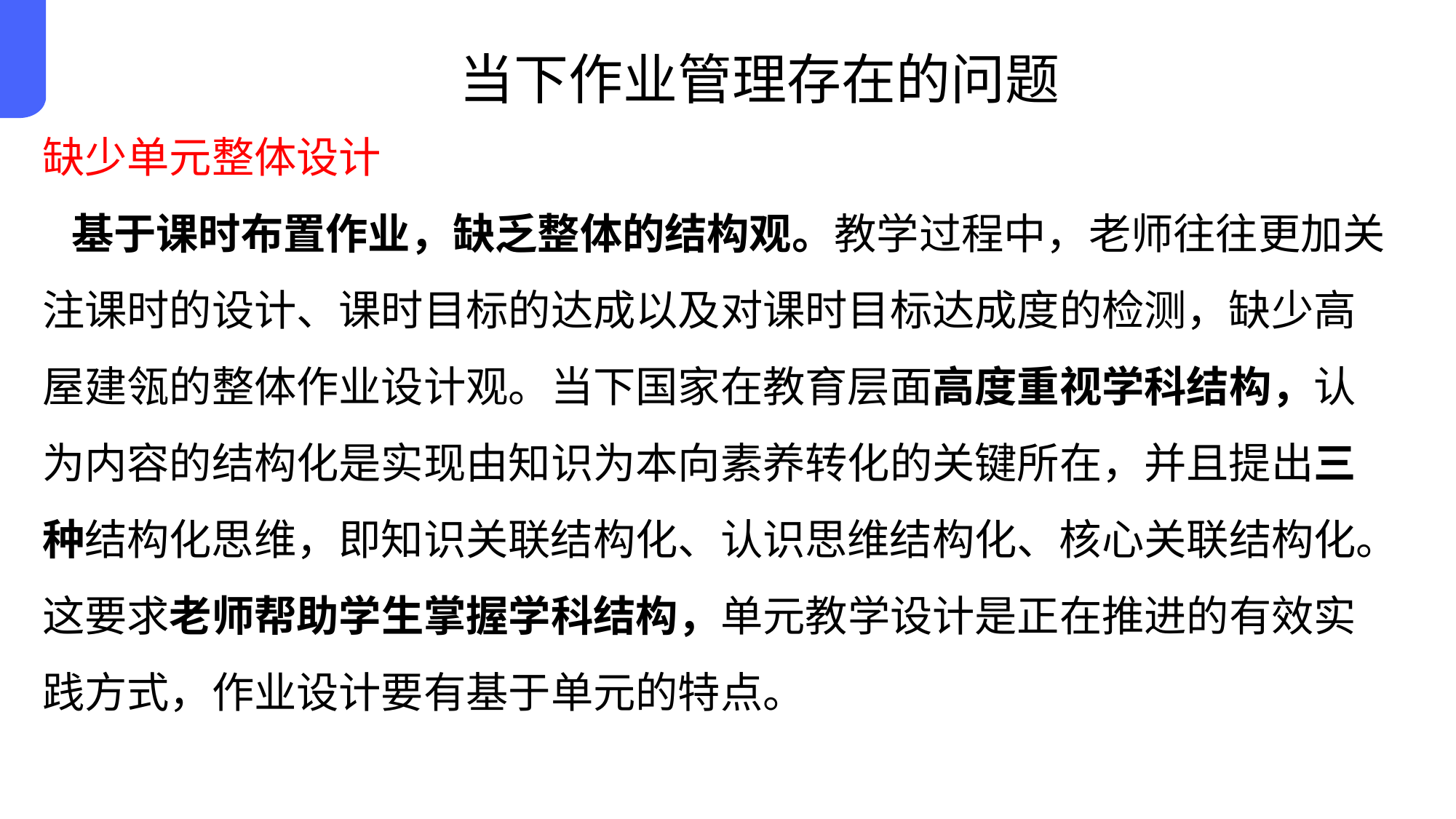

当下作业管理存在的问题题
缺少单元整体设计
  基于课时布置作业，缺乏整体的结构观。教学过程中，老师往往更加关注课时的设计、课时目标的达成以及对课时目标达成度的检测，缺少高屋建瓴的整体作业设计观。当下国家在教育层面高度重视学科结构，认为内容的结构化是实现由知识为本向素养转化的关键所在，并且提出三种结构化思维，即知识关联结构化、认识思维结构化、核心关联结构化。这要求老师帮助学生掌握学科结构，单元教学设计是正在推进的有效实践方式，作业设计要有基于单元的特点。